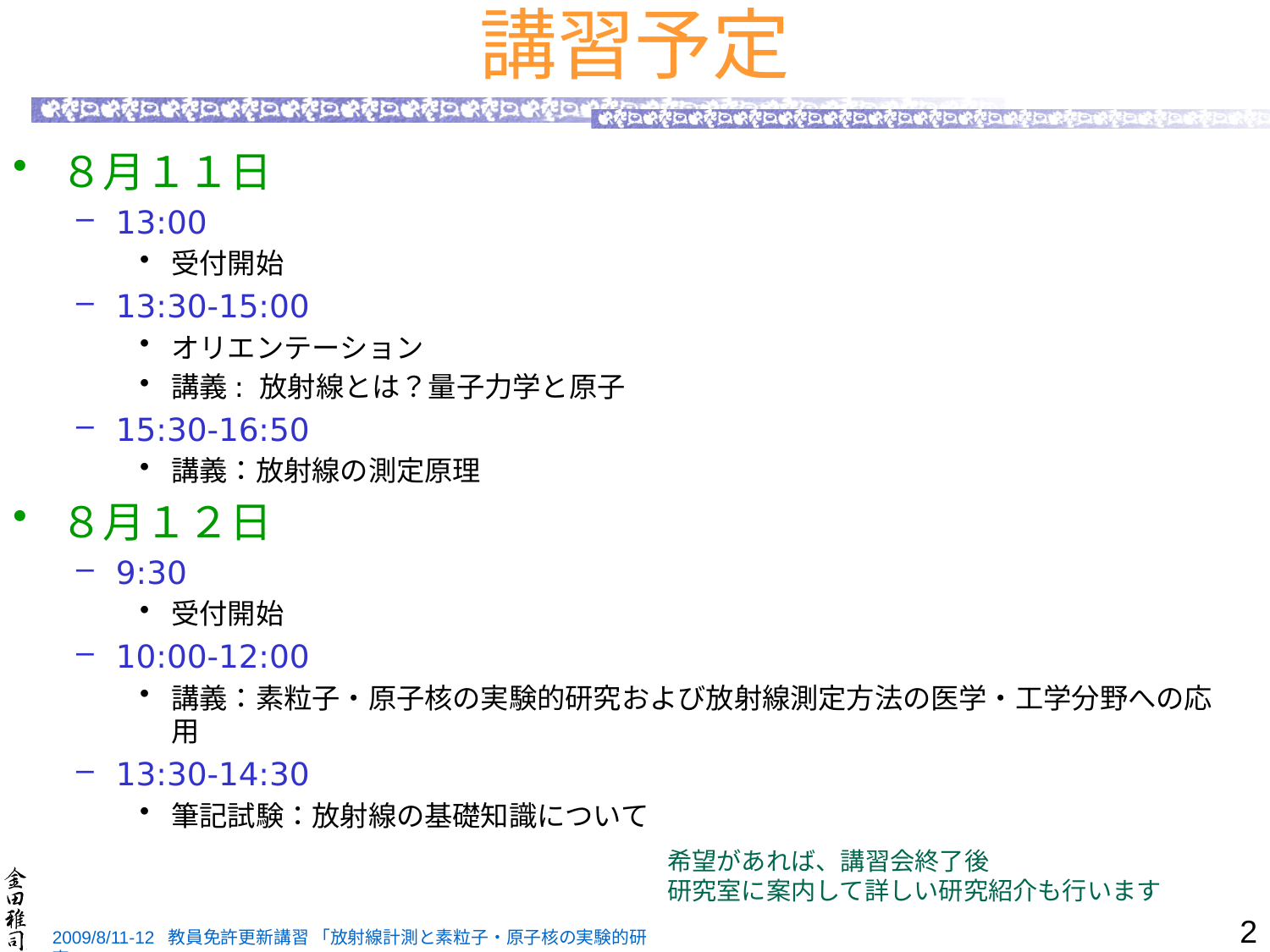

# 講習予定
８月１１日
13:00
受付開始
13:30-15:00
オリエンテーション
講義: 放射線とは？量子力学と原子
15:30-16:50
講義：放射線の測定原理
８月１２日
9:30
受付開始
10:00-12:00
講義：素粒子・原子核の実験的研究および放射線測定方法の医学・工学分野への応用
13:30-14:30
筆記試験：放射線の基礎知識について
希望があれば、講習会終了後
研究室に案内して詳しい研究紹介も行います
2
2009/8/11-12  教員免許更新講習 「放射線計測と素粒子・原子核の実験的研究」